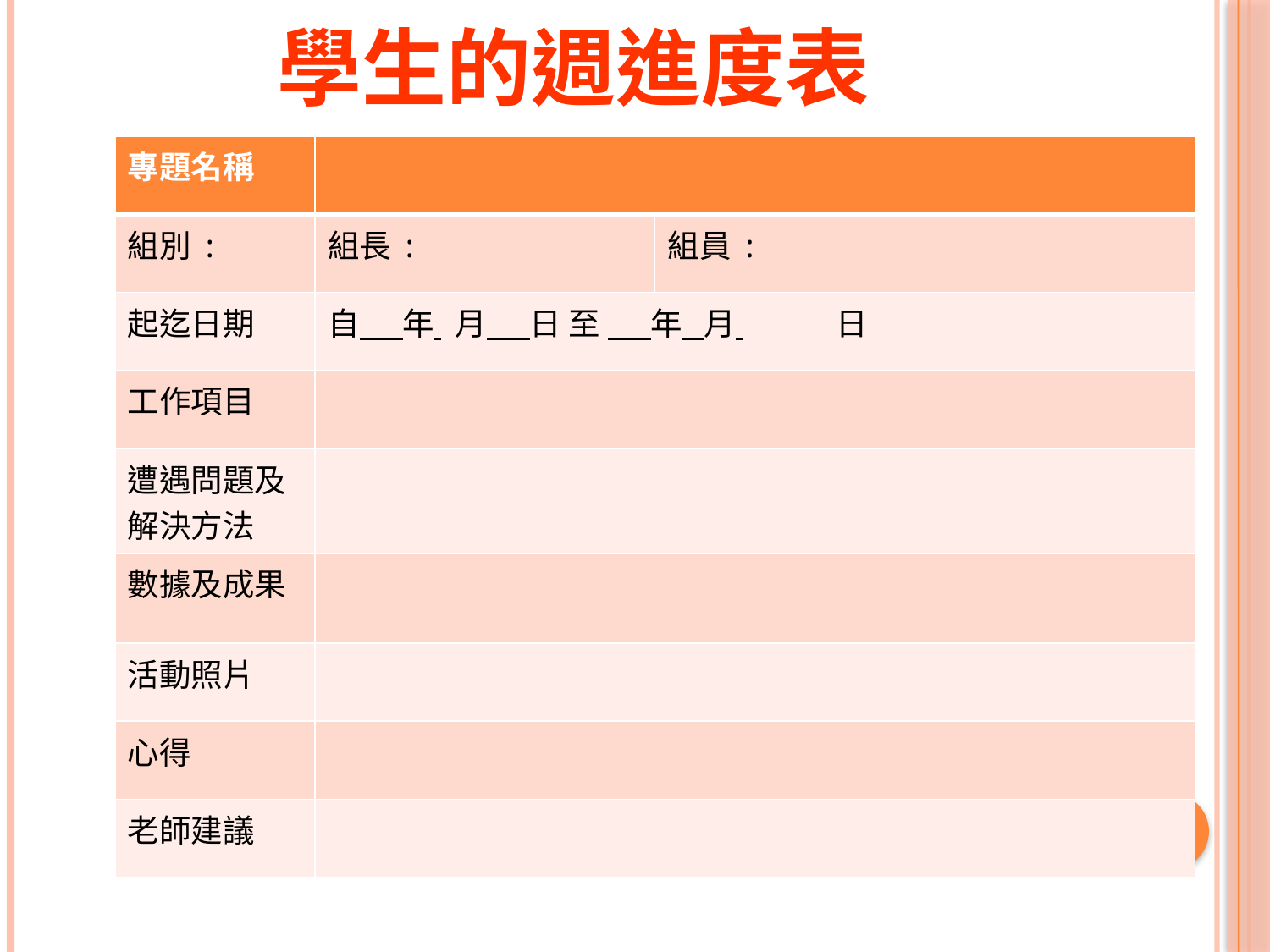

# 學生的週進度表
| 專題名稱 |  |  |
| --- | --- | --- |
| 組別: | 組長: | 組員: |
| 起迄日期 | 自 年 月 日 至 年 月 日 |  |
| 工作項目 |  |  |
| 遭遇問題及解決方法 |  |  |
| 數據及成果 |  |  |
| 活動照片 |  |  |
| 心得 |  |  |
| 老師建議 |  |  |